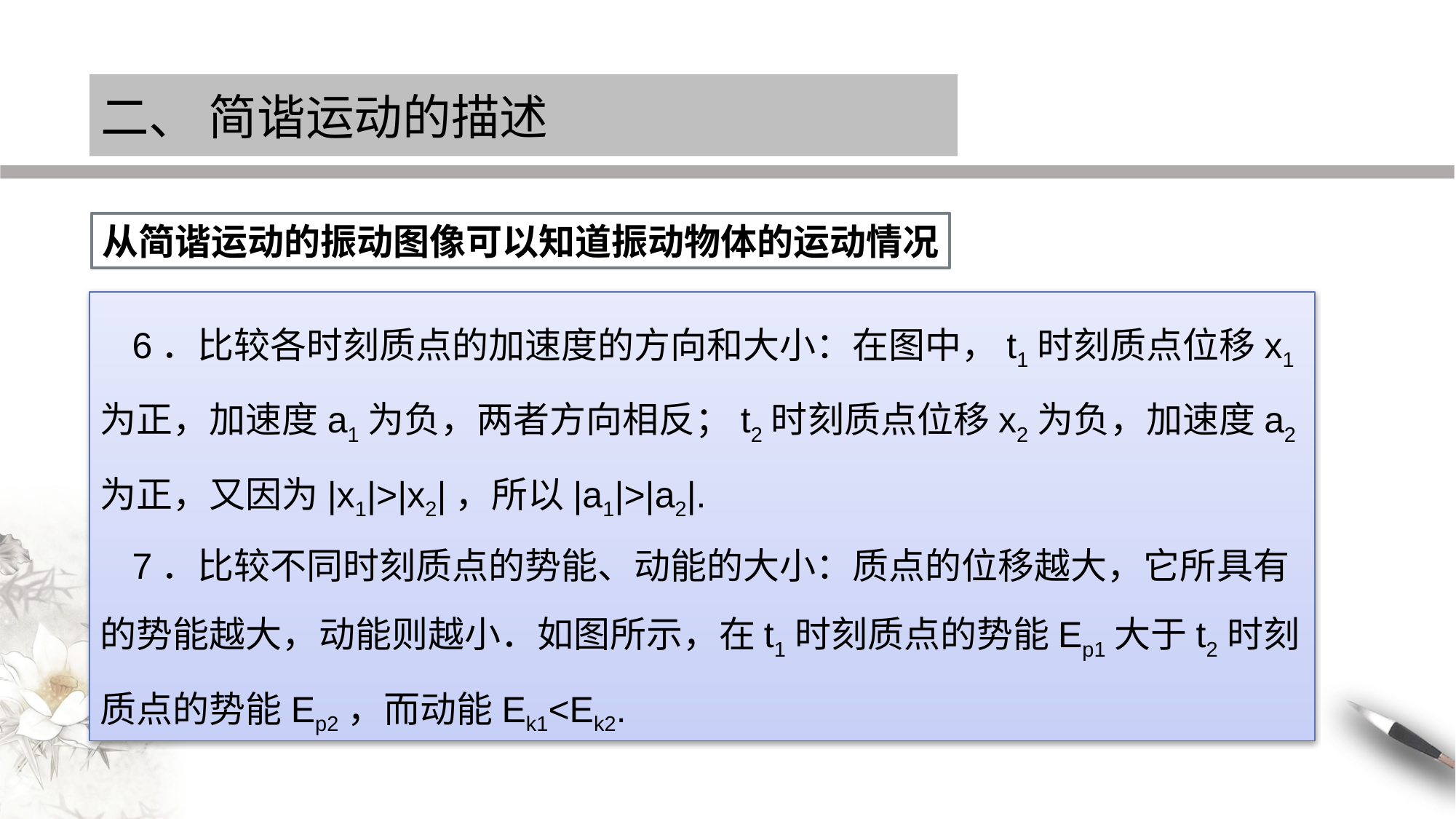

二、 简谐运动的描述

从简谐运动的振动图像可以知道振动物体的运动情况
6．比较各时刻质点的加速度的方向和大小：在图中，t1时刻质点位移x1为正，加速度a1为负，两者方向相反；t2时刻质点位移x2为负，加速度a2为正，又因为|x1|>|x2|，所以|a1|>|a2|.
7．比较不同时刻质点的势能、动能的大小：质点的位移越大，它所具有的势能越大，动能则越小．如图所示，在t1时刻质点的势能Ep1大于t2时刻质点的势能Ep2，而动能Ek1<Ek2.